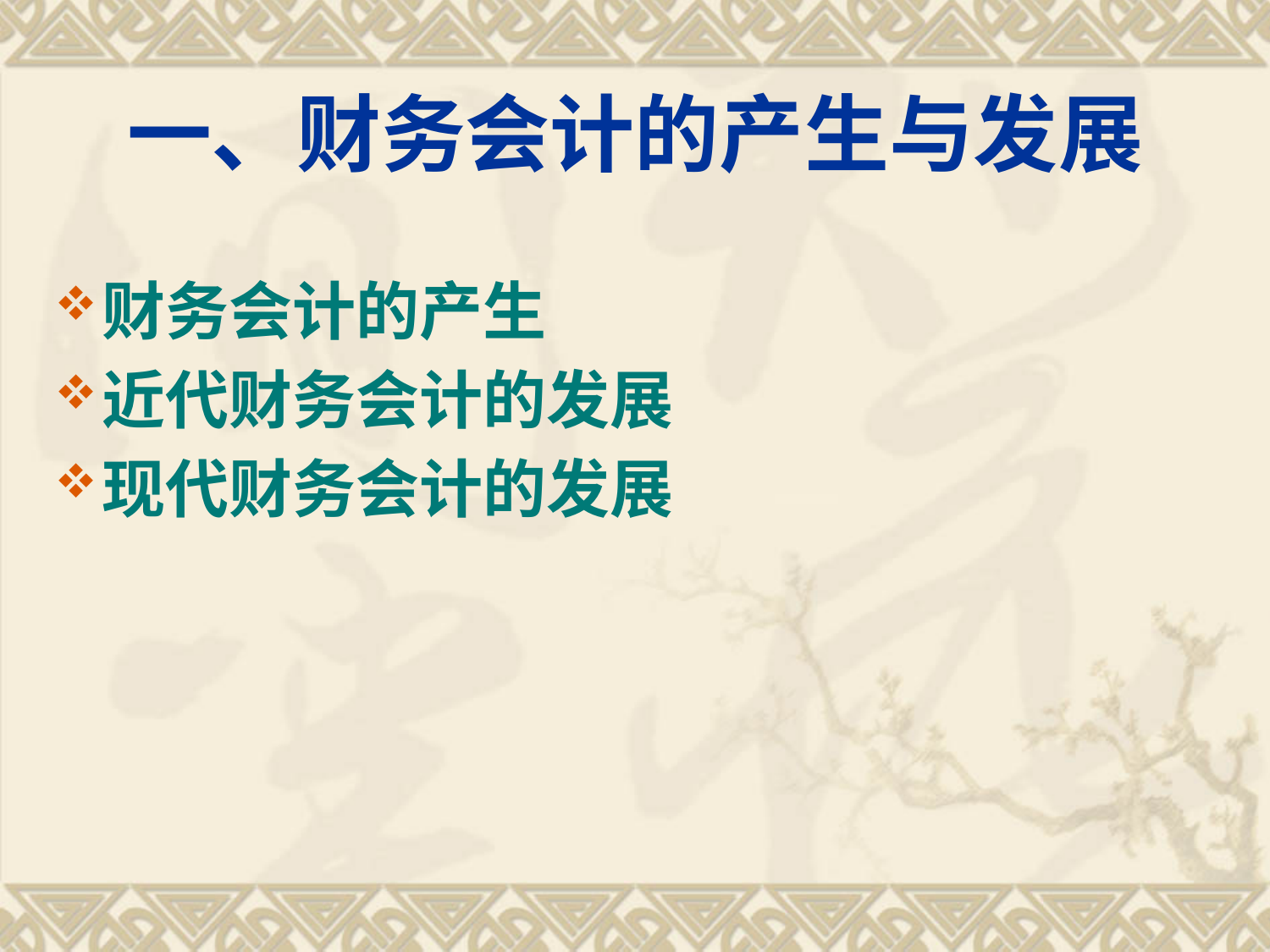

财务会计的产生
近代财务会计的发展
现代财务会计的发展
一、财务会计的产生与发展